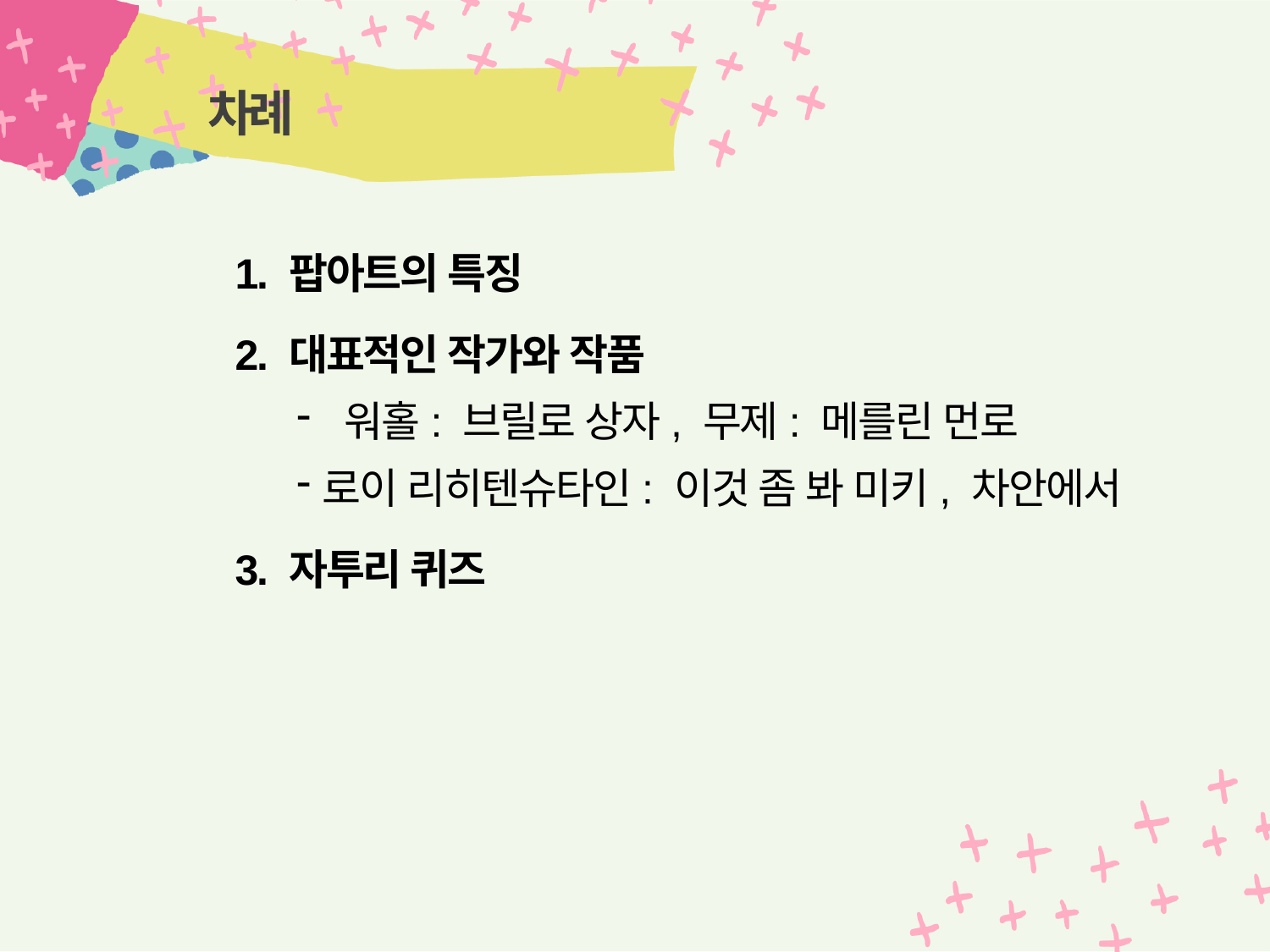

# 차례
1. 팝아트의 특징
2. 대표적인 작가와 작품
 워홀: 브릴로 상자, 무제: 메를린 먼로
로이 리히텐슈타인: 이것 좀 봐 미키, 차안에서
3. 자투리 퀴즈